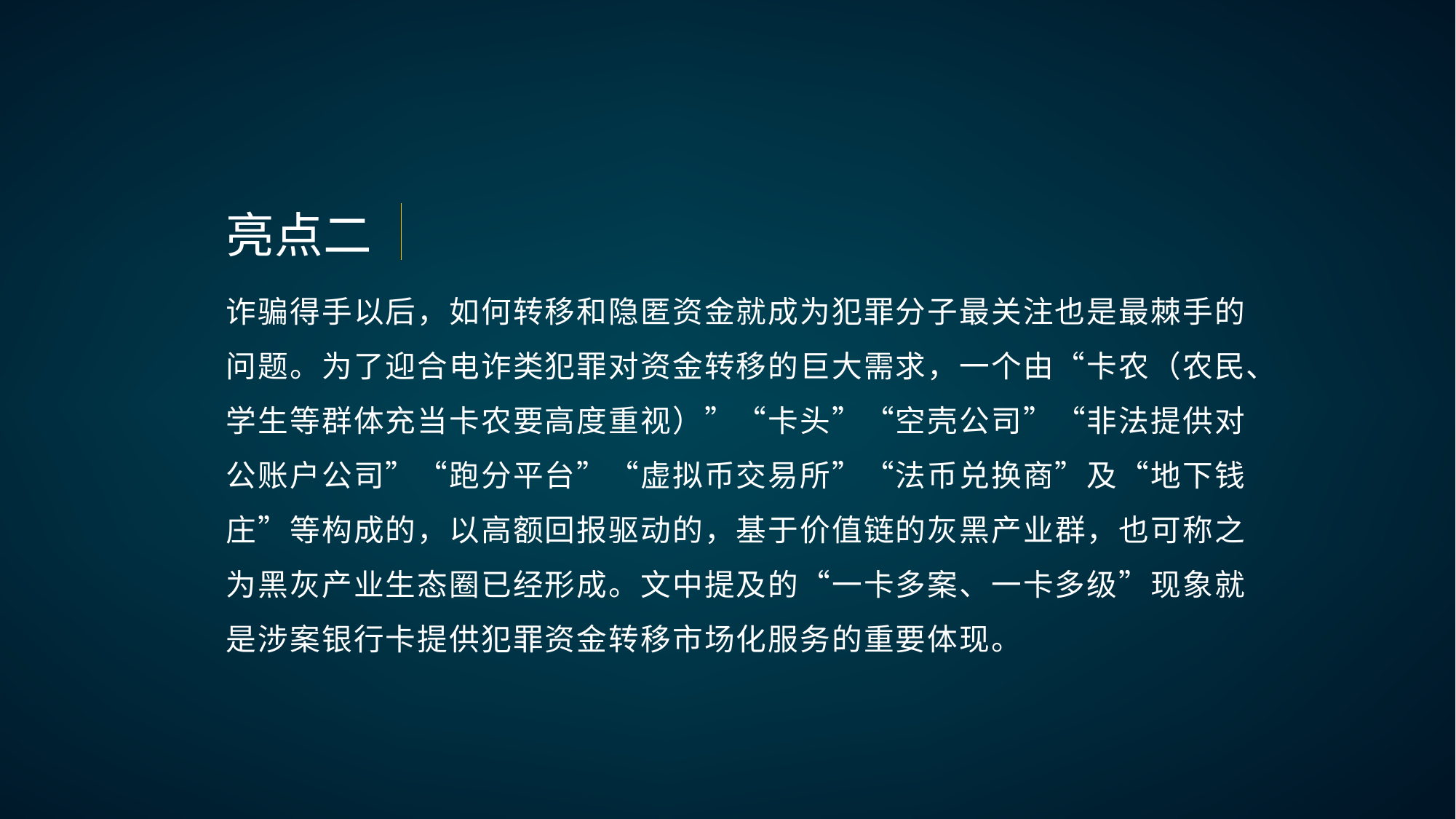

亮点二
诈骗得手以后，如何转移和隐匿资金就成为犯罪分子最关注也是最棘手的问题。为了迎合电诈类犯罪对资金转移的巨大需求，一个由“卡农（农民、学生等群体充当卡农要高度重视）”“卡头”“空壳公司”“非法提供对公账户公司”“跑分平台”“虚拟币交易所”“法币兑换商”及“地下钱庄”等构成的，以高额回报驱动的，基于价值链的灰黑产业群，也可称之为黑灰产业生态圈已经形成。文中提及的“一卡多案、一卡多级”现象就是涉案银行卡提供犯罪资金转移市场化服务的重要体现。